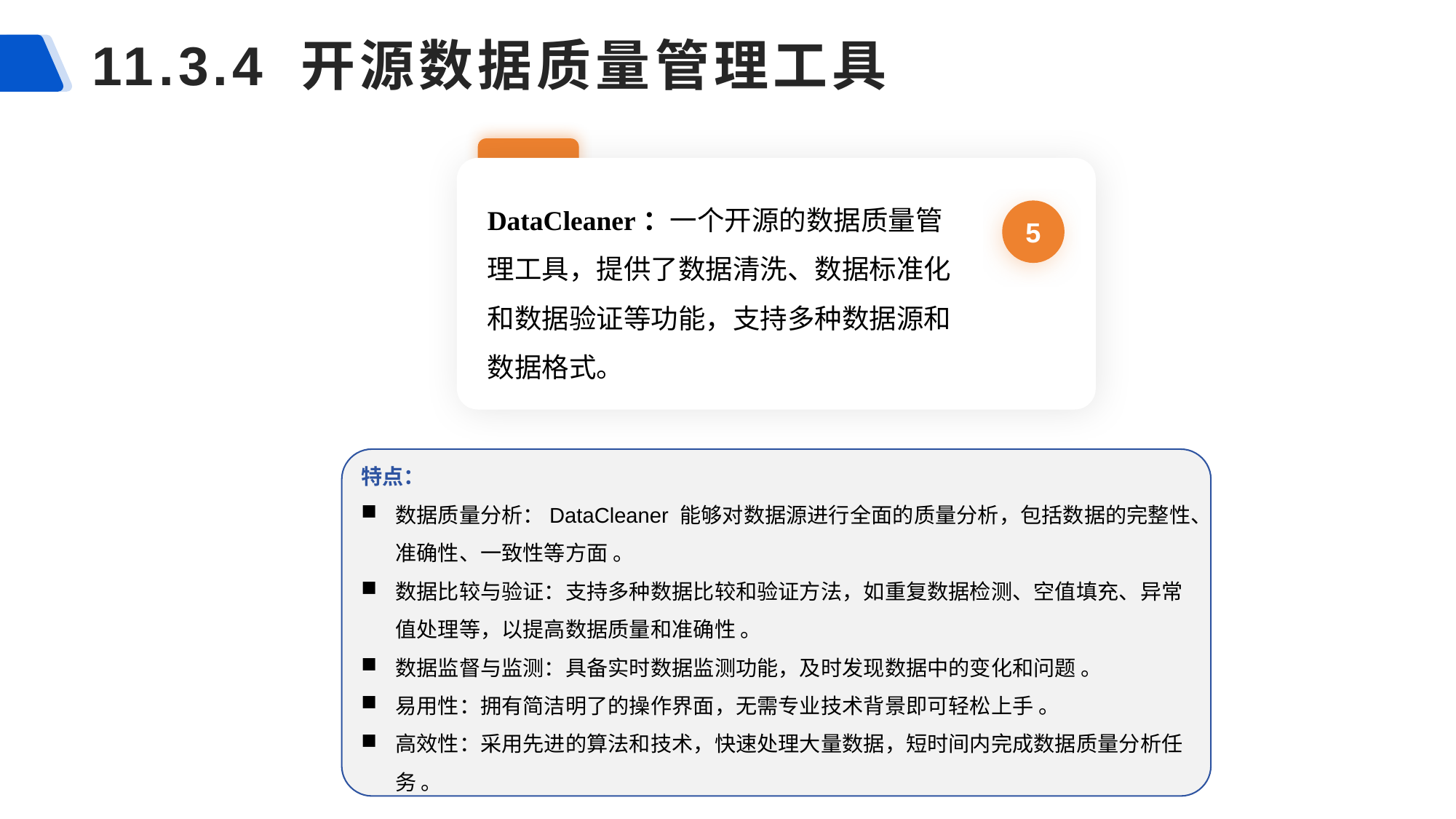

# 11.3.4 开源数据质量管理工具

DataCleaner：一个开源的数据质量管理工具，提供了数据清洗、数据标准化和数据验证等功能，支持多种数据源和数据格式。
5
特点：
数据质量分析：DataCleaner 能够对数据源进行全面的质量分析，包括数据的完整性、准确性、一致性等方面 。
数据比较与验证：支持多种数据比较和验证方法，如重复数据检测、空值填充、异常值处理等，以提高数据质量和准确性 。
数据监督与监测：具备实时数据监测功能，及时发现数据中的变化和问题 。
易用性：拥有简洁明了的操作界面，无需专业技术背景即可轻松上手 。
高效性：采用先进的算法和技术，快速处理大量数据，短时间内完成数据质量分析任务 。